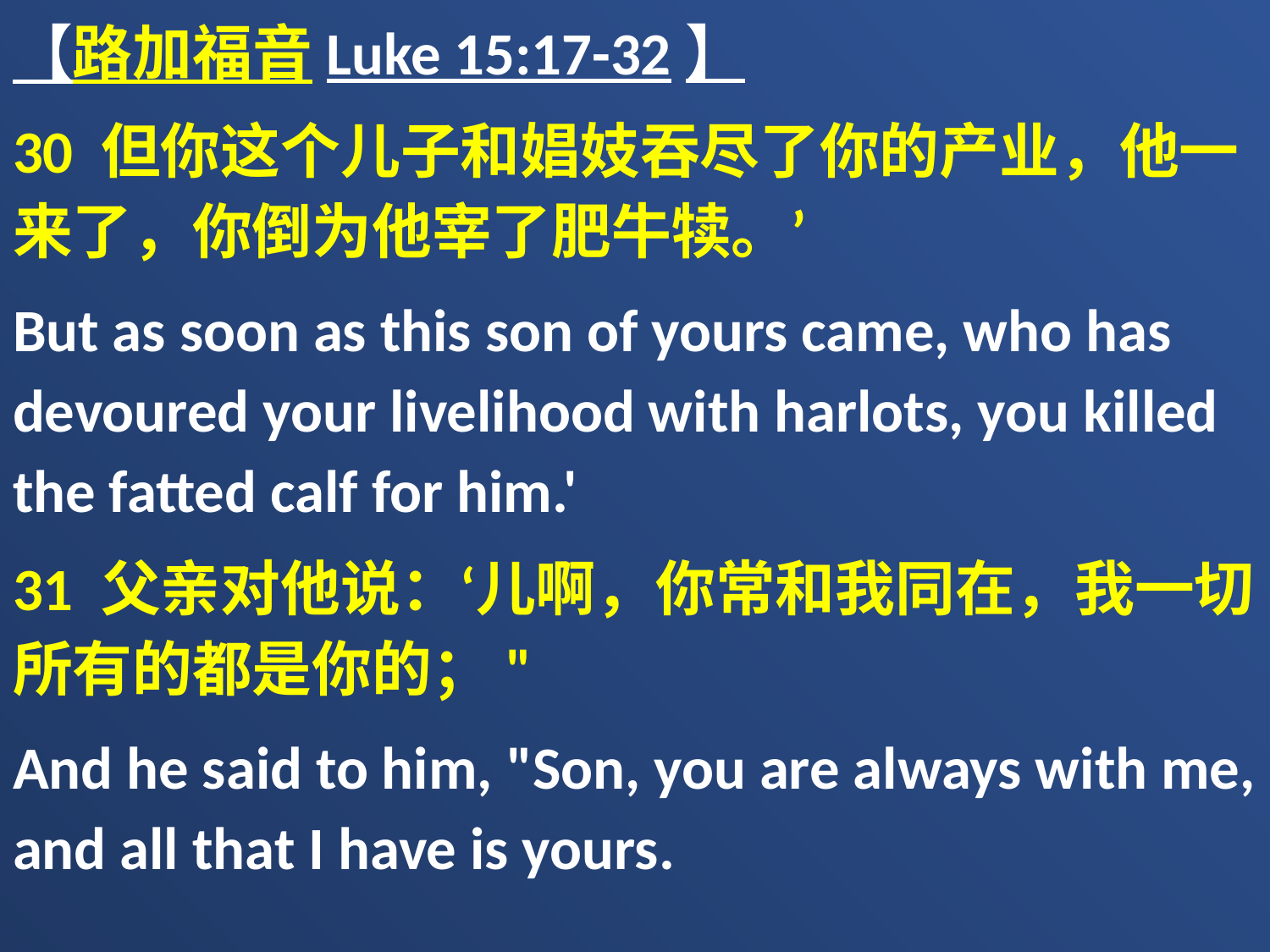

【路加福音Luke 15:17-32】
30 但你这个儿子和娼妓吞尽了你的产业，他一来了，你倒为他宰了肥牛犊。’
But as soon as this son of yours came, who has devoured your livelihood with harlots, you killed the fatted calf for him.'
31 父亲对他说：‘儿啊，你常和我同在，我一切所有的都是你的；"
And he said to him, "Son, you are always with me, and all that I have is yours.